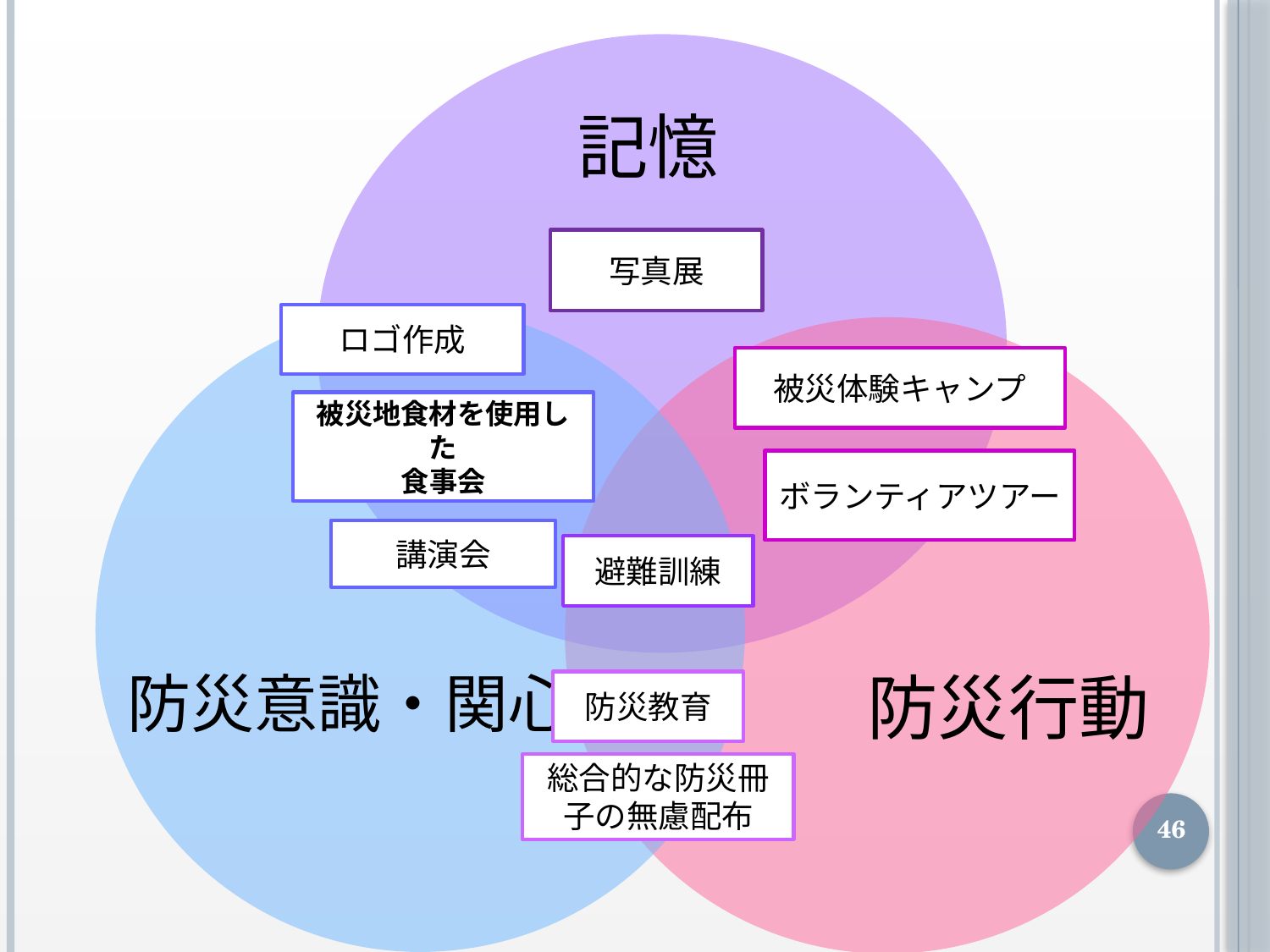

記憶
写真展
ロゴ作成
被災体験キャンプ
被災地食材を使用した
食事会
ボランティアツアー
講演会
避難訓練
防災意識・関心
防災行動
防災教育
総合的な防災冊子の無慮配布
46